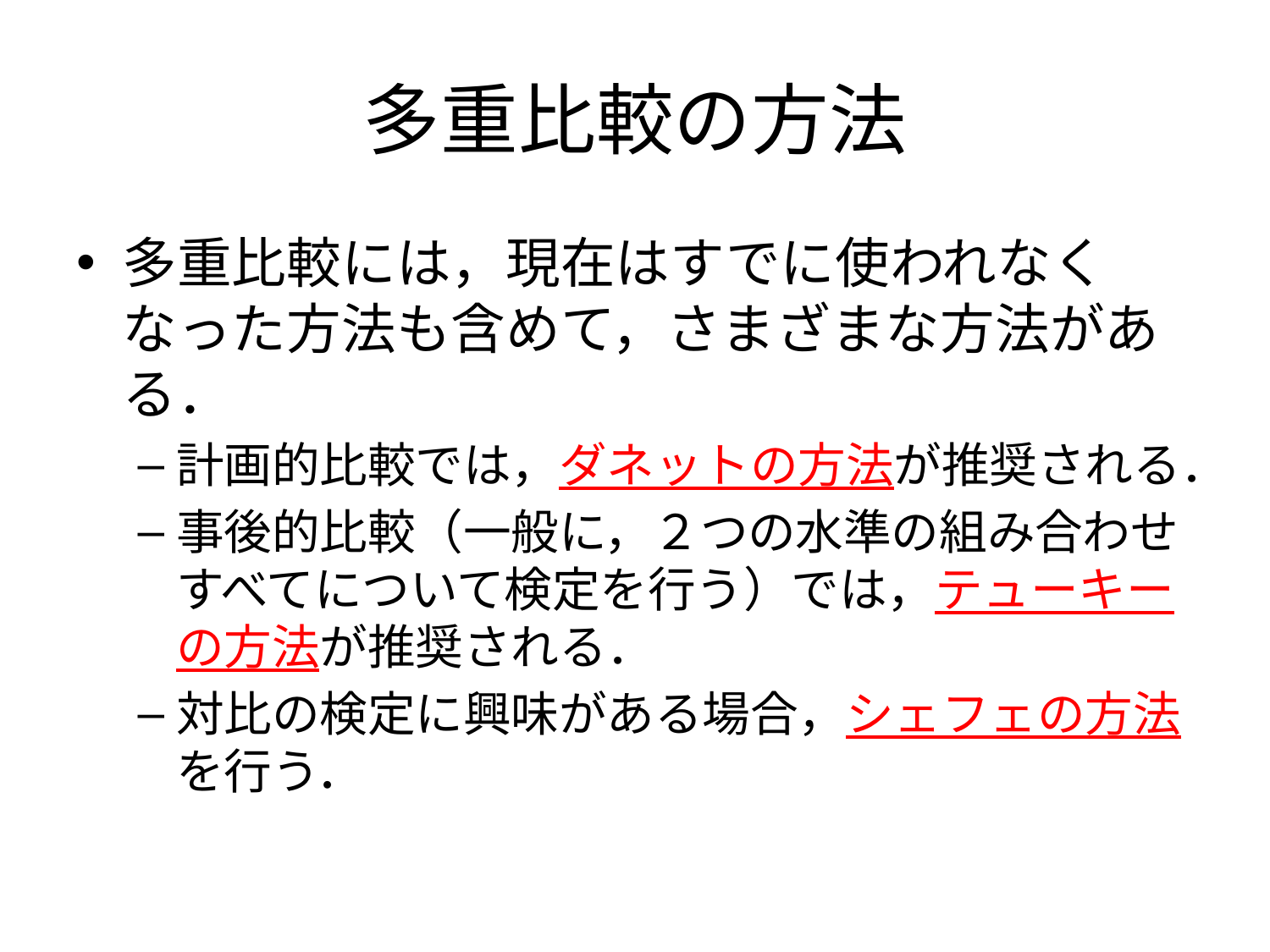

# 多重比較の方法
多重比較には，現在はすでに使われなくなった方法も含めて，さまざまな方法がある．
計画的比較では，ダネットの方法が推奨される．
事後的比較（一般に，２つの水準の組み合わせすべてについて検定を行う）では，テューキーの方法が推奨される．
対比の検定に興味がある場合，シェフェの方法を行う．